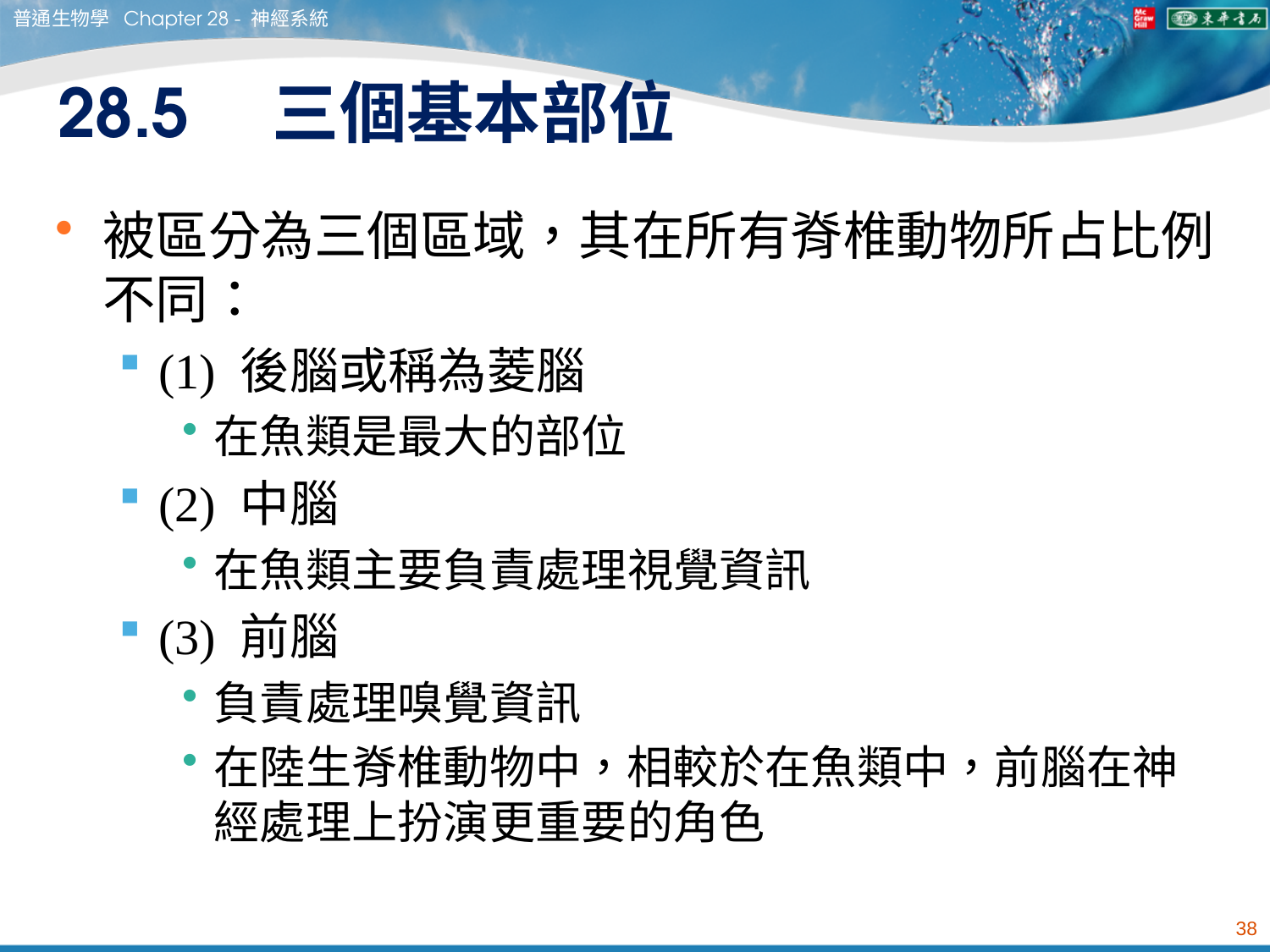

普通生物學  Chapter 28 - 神經系統
# 28.5　三個基本部位
被區分為三個區域，其在所有脊椎動物所占比例不同：
(1) 後腦或稱為菱腦
在魚類是最大的部位
(2) 中腦
在魚類主要負責處理視覺資訊
(3) 前腦
負責處理嗅覺資訊
在陸生脊椎動物中，相較於在魚類中，前腦在神經處理上扮演更重要的角色
38